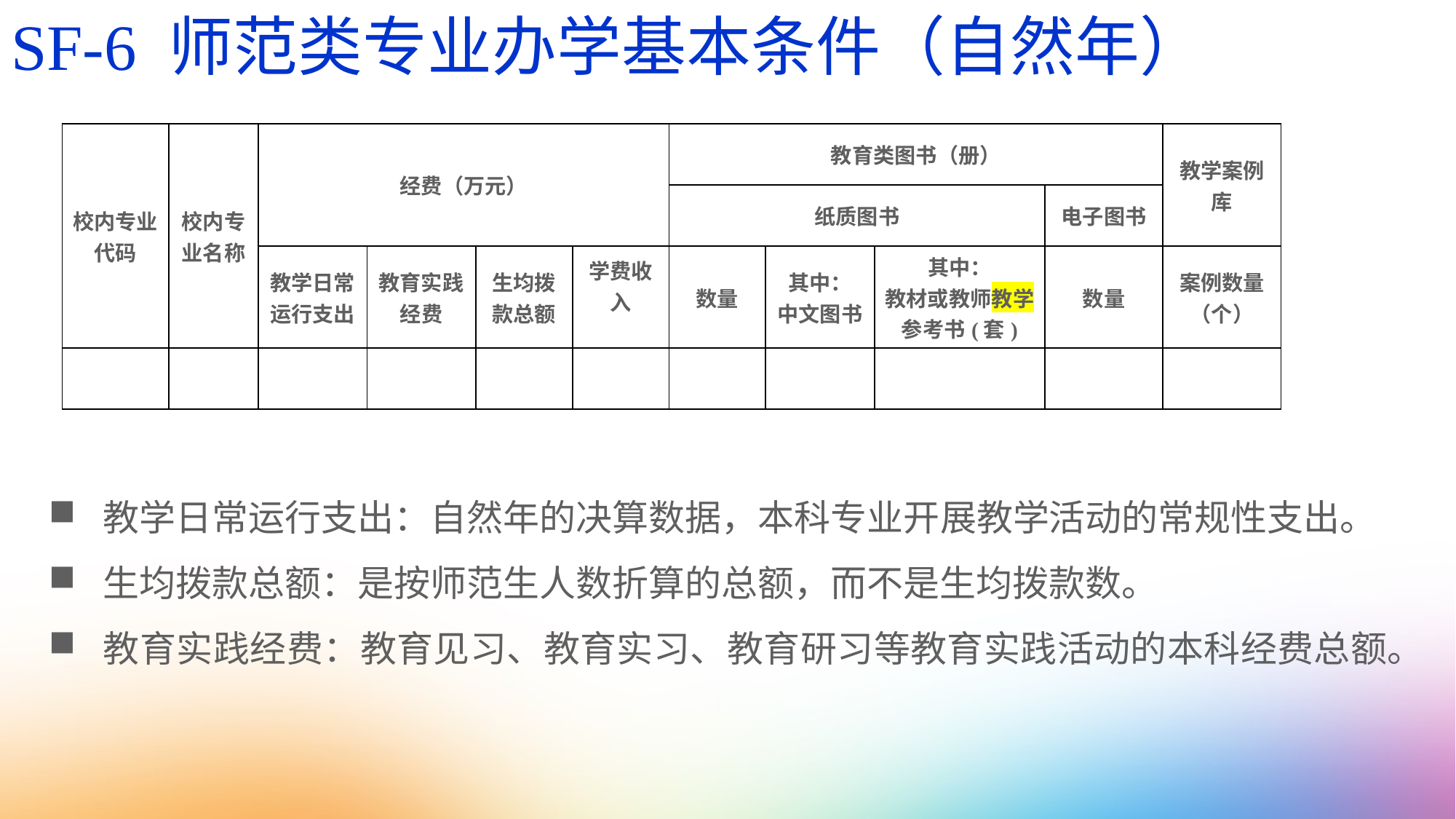

SF-6 师范类专业办学基本条件（自然年）

| 校内专业代码 | 校内专业名称 | 经费（万元） |  |  |  | 教育类图书（册） |  |  |  | 教学案例库 |
| --- | --- | --- | --- | --- | --- | --- | --- | --- | --- | --- |
|  |  |  |  |  |  | 纸质图书 |  |  | 电子图书 |  |
|  |  | 教学日常运行支出 | 教育实践 经费 | 生均拨款总额 | 学费收入 | 数量 | 其中： 中文图书 | 其中： 教材或教师教学参考书(套) | 数量 | 案例数量（个） |
|  |  |  |  |  |  |  |  |  |  |  |
教学日常运行支出：自然年的决算数据，本科专业开展教学活动的常规性支出。
生均拨款总额：是按师范生人数折算的总额，而不是生均拨款数。
教育实践经费：教育见习、教育实习、教育研习等教育实践活动的本科经费总额。